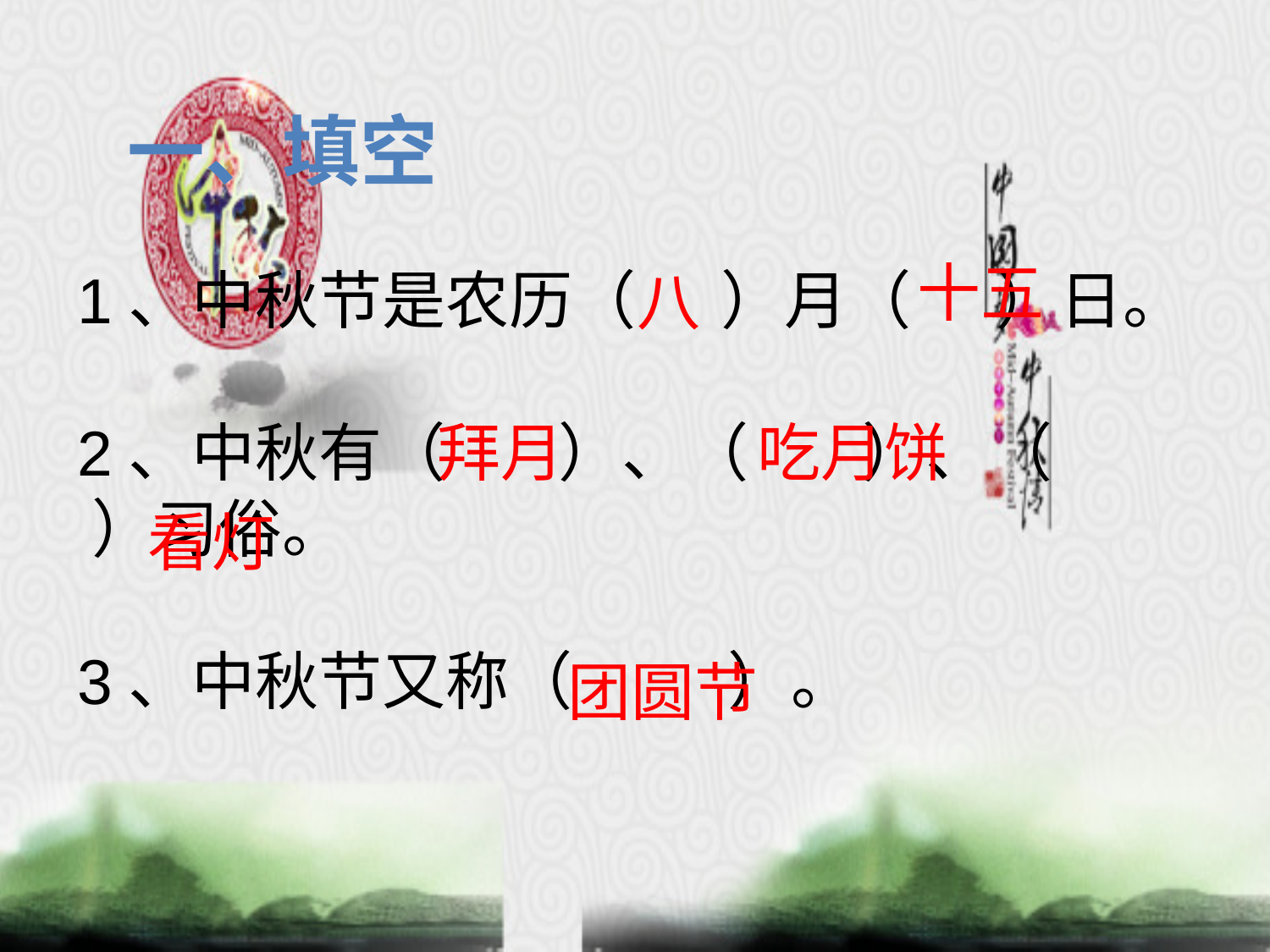

一、填空

1、中秋节是农历（      ）月（      ）日。

2、中秋有（        ）、（        ）、（          ）习俗。

3、中秋节又称（           ）。

十五
八
拜月
吃月饼
看灯
团圆节